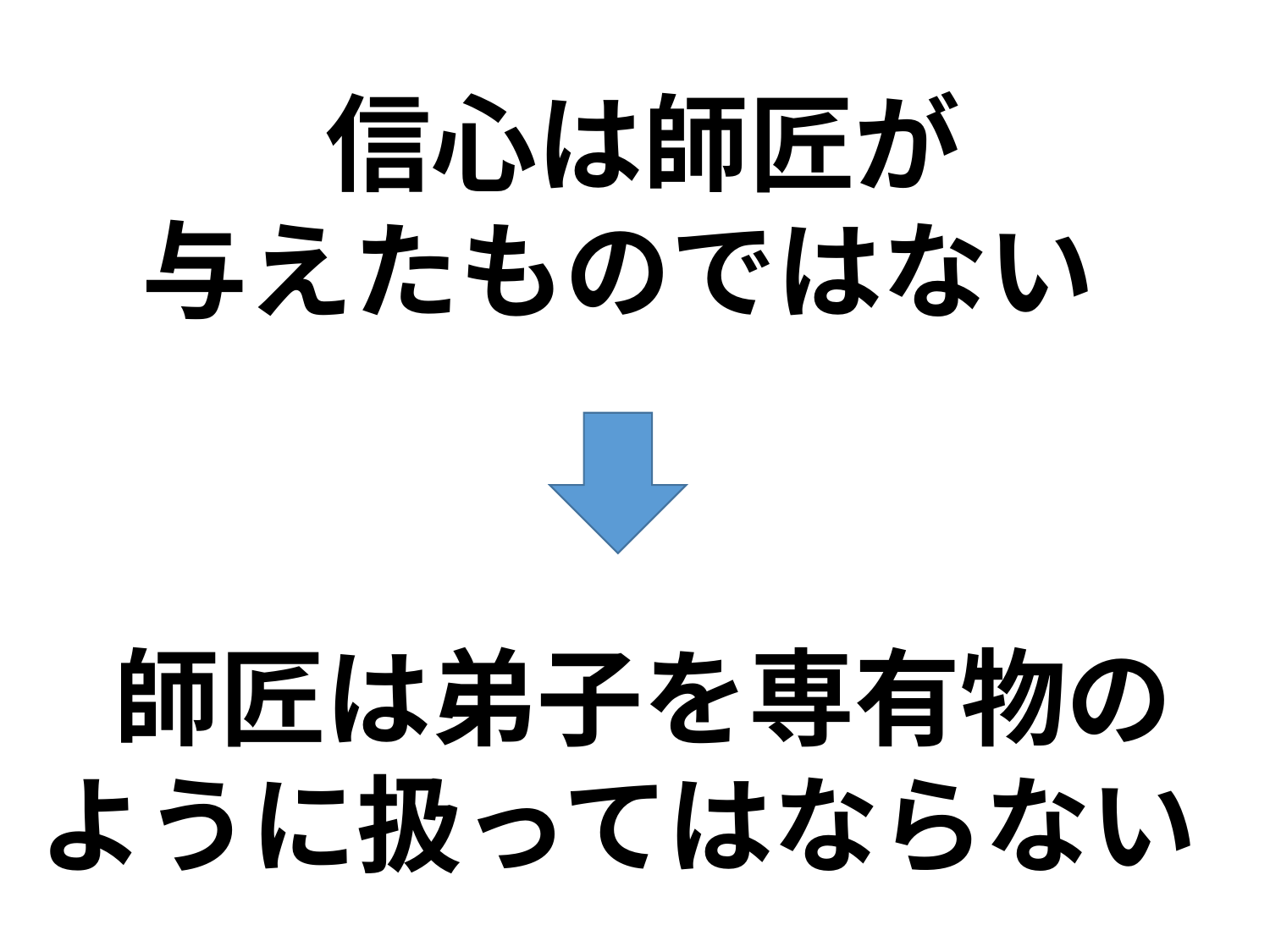

信心は師匠が
与えたものではない

 師匠は弟子を専有物の
ように扱ってはならない